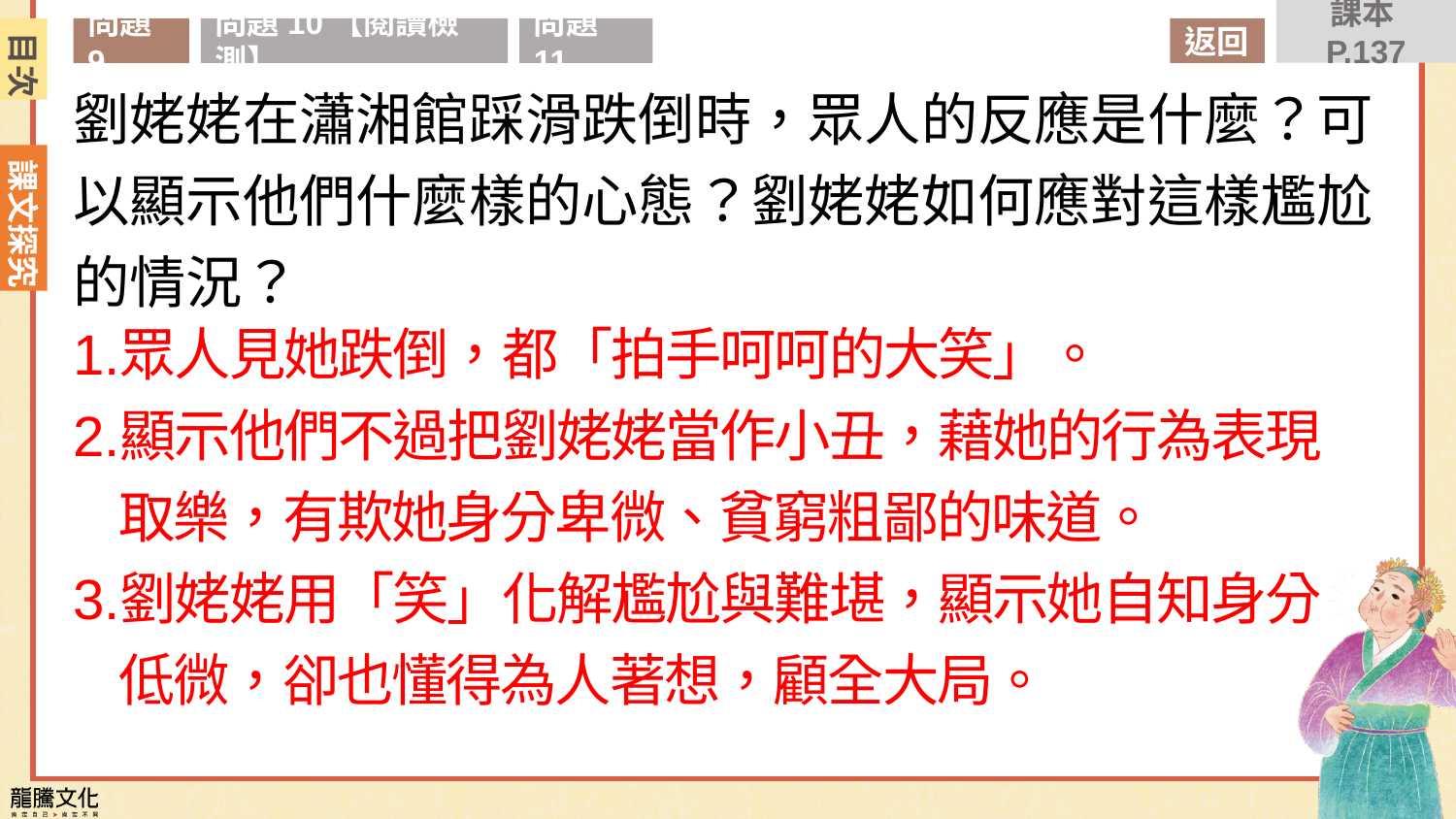

課本P.137
目次
問題9
問題10【閱讀檢測】
問題11
返回
劉姥姥在瀟湘館踩滑跌倒時，眾人的反應是什麼？可以顯示他們什麼樣的心態？劉姥姥如何應對這樣尷尬的情況？
眾人見她跌倒，都「拍手呵呵的大笑」。
顯示他們不過把劉姥姥當作小丑，藉她的行為表現取樂，有欺她身分卑微、貧窮粗鄙的味道。
劉姥姥用「笑」化解尷尬與難堪，顯示她自知身分低微，卻也懂得為人著想，顧全大局。